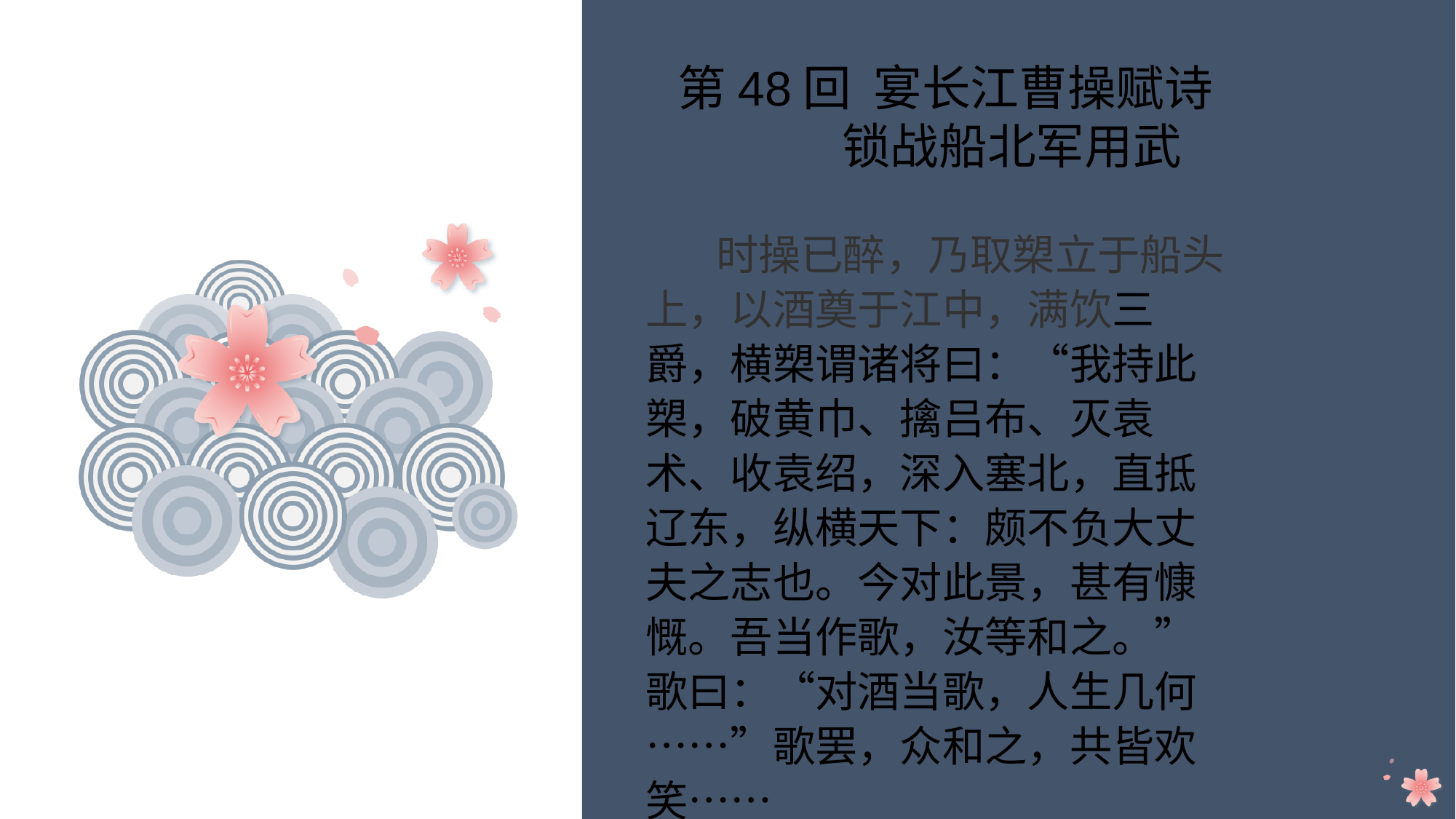

第48回  宴长江曹操赋诗
              锁战船北军用武

   时操已醉，乃取槊立于船头上，以酒奠于江中，满饮三爵，横槊谓诸将曰：“我持此槊，破黄巾、擒吕布、灭袁术、收袁绍，深入塞北，直抵辽东，纵横天下：颇不负大丈夫之志也。今对此景，甚有慷慨。吾当作歌，汝等和之。”歌曰：“对酒当歌，人生几何……”歌罢，众和之，共皆欢笑……